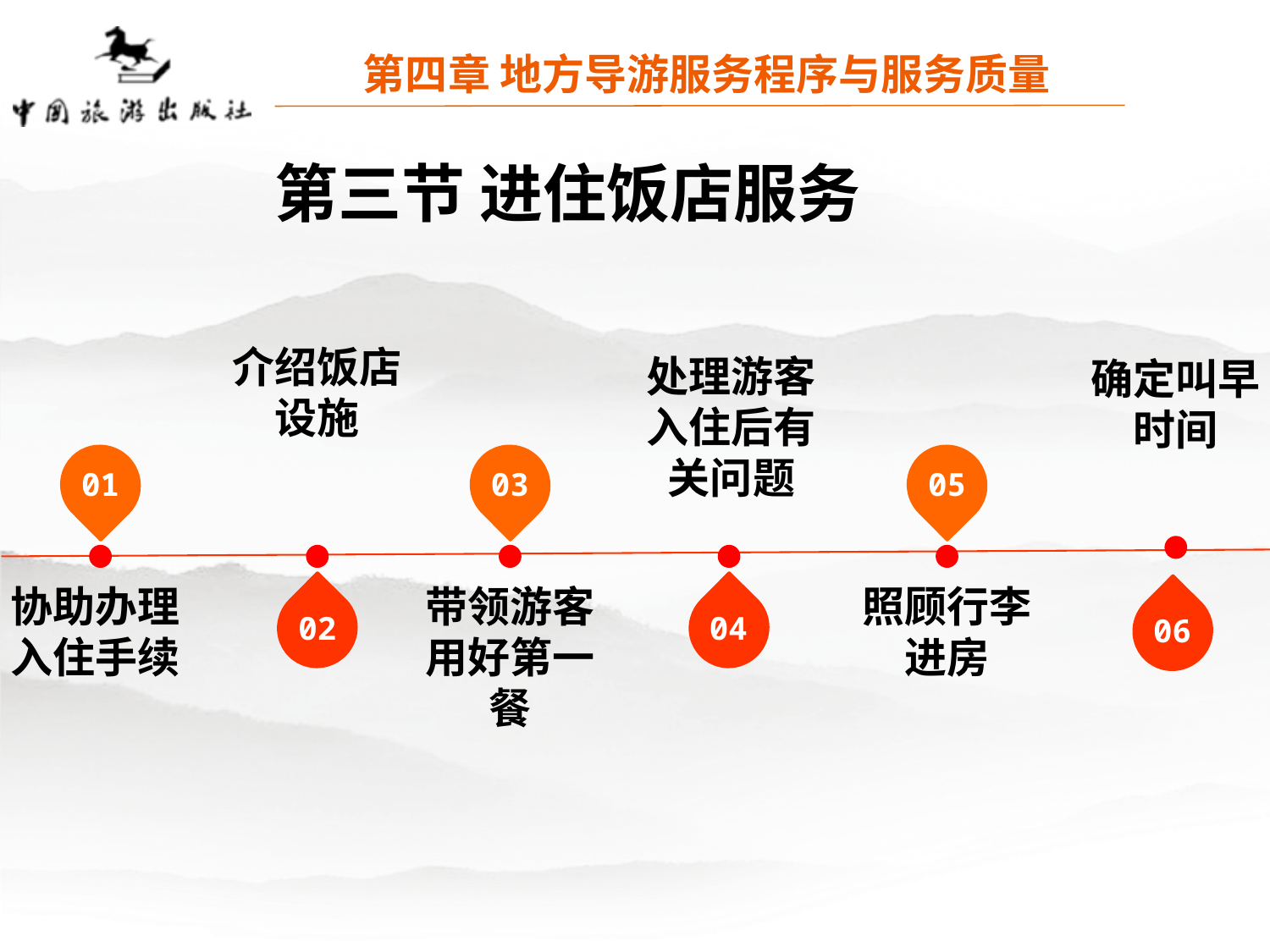

第四章 地方导游服务程序与服务质量
第三节 进住饭店服务
介绍饭店设施
处理游客入住后有关问题

01

03

05

02

04
协助办理入住手续
带领游客用好第一餐
照顾行李进房
确定叫早时间

06